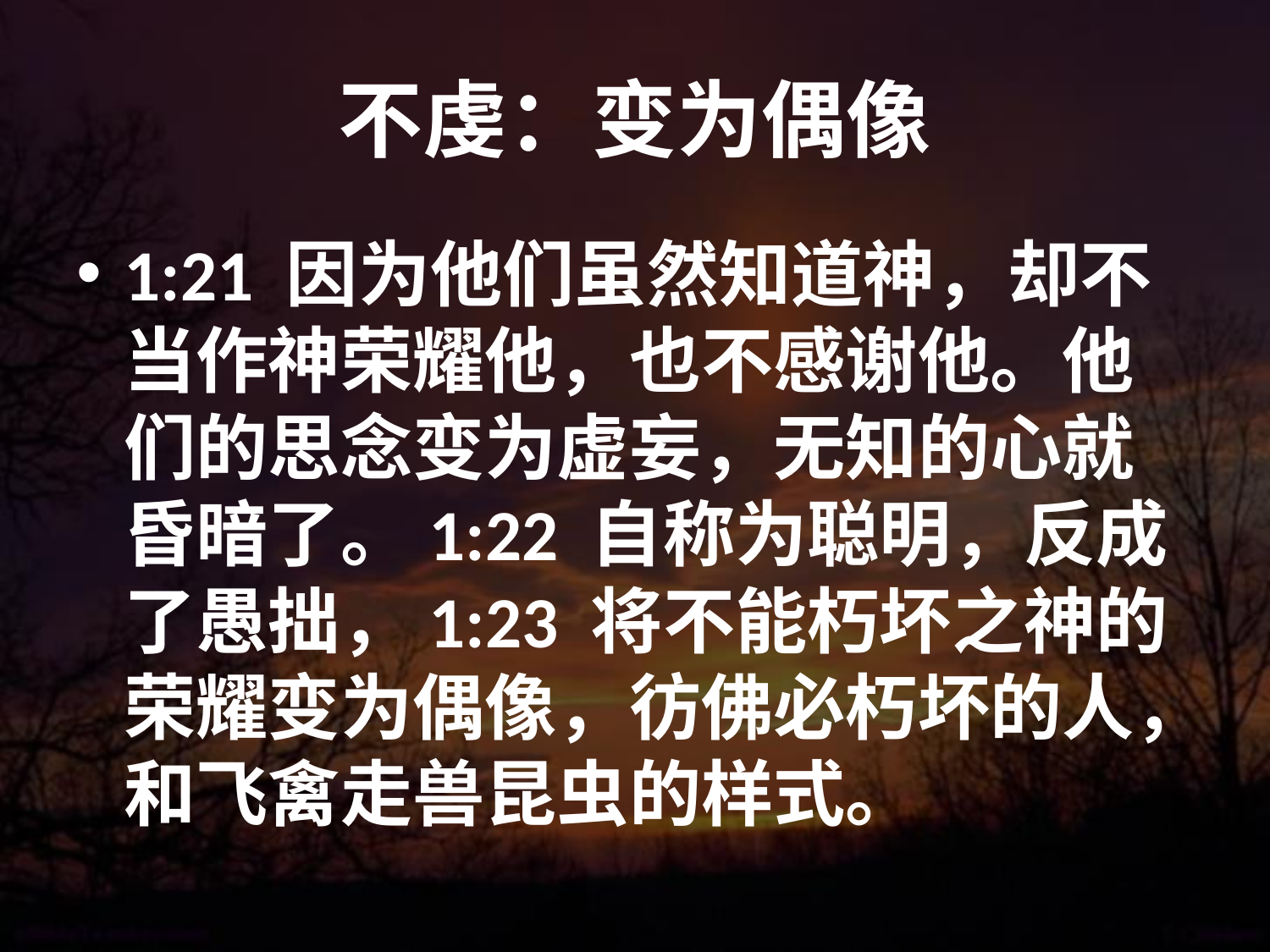

# 不虔：变为偶像
1:21 因为他们虽然知道神，却不当作神荣耀他，也不感谢他。他们的思念变为虚妄，无知的心就昏暗了。1:22 自称为聪明，反成了愚拙，1:23 将不能朽坏之神的荣耀变为偶像，彷佛必朽坏的人，和飞禽走兽昆虫的样式。